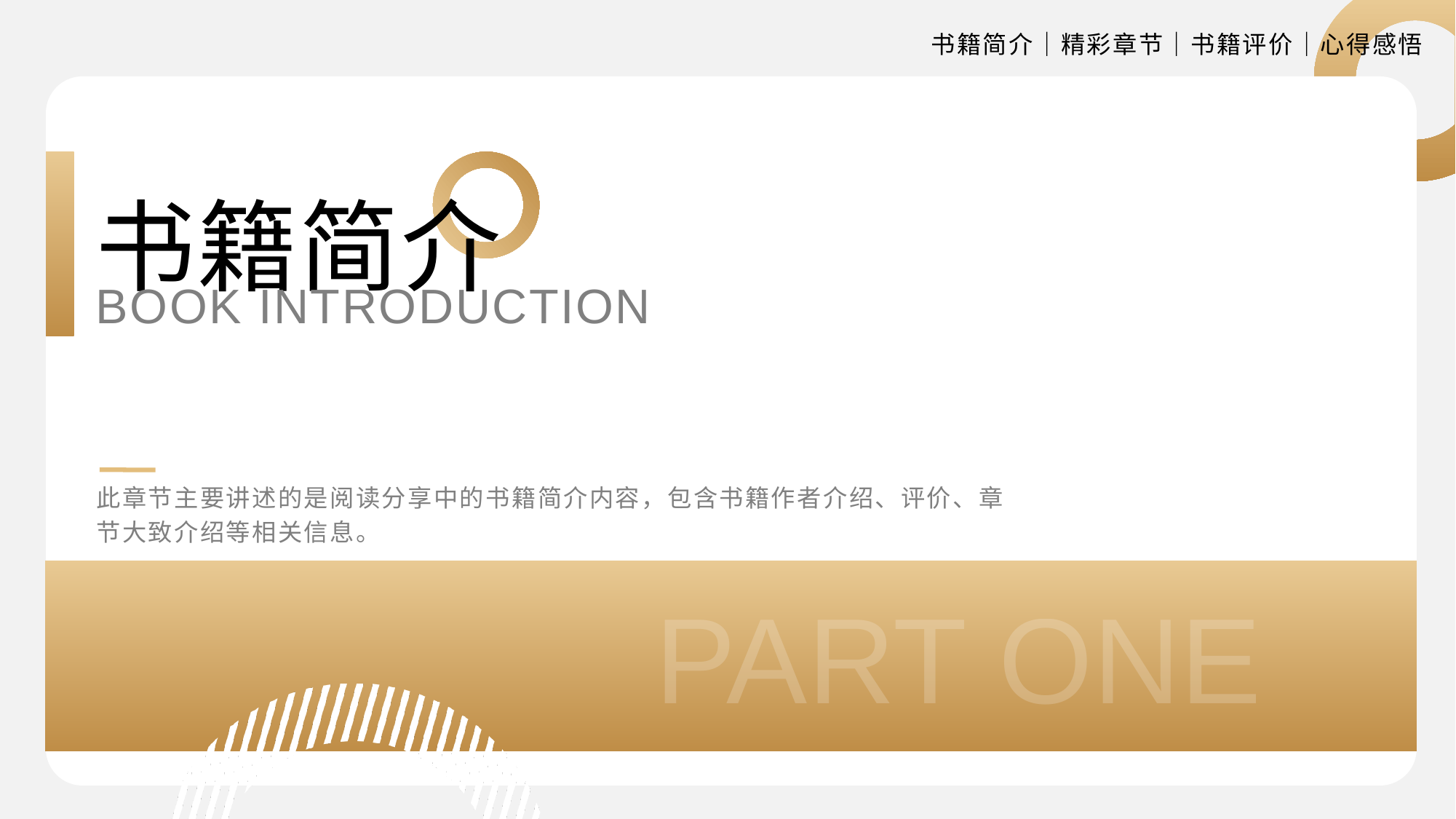

书籍简介｜精彩章节｜书籍评价｜心得感悟

书籍简介
BOOK INTRODUCTION
此章节主要讲述的是阅读分享中的书籍简介内容，包含书籍作者介绍、评价、章节大致介绍等相关信息。
PART ONE